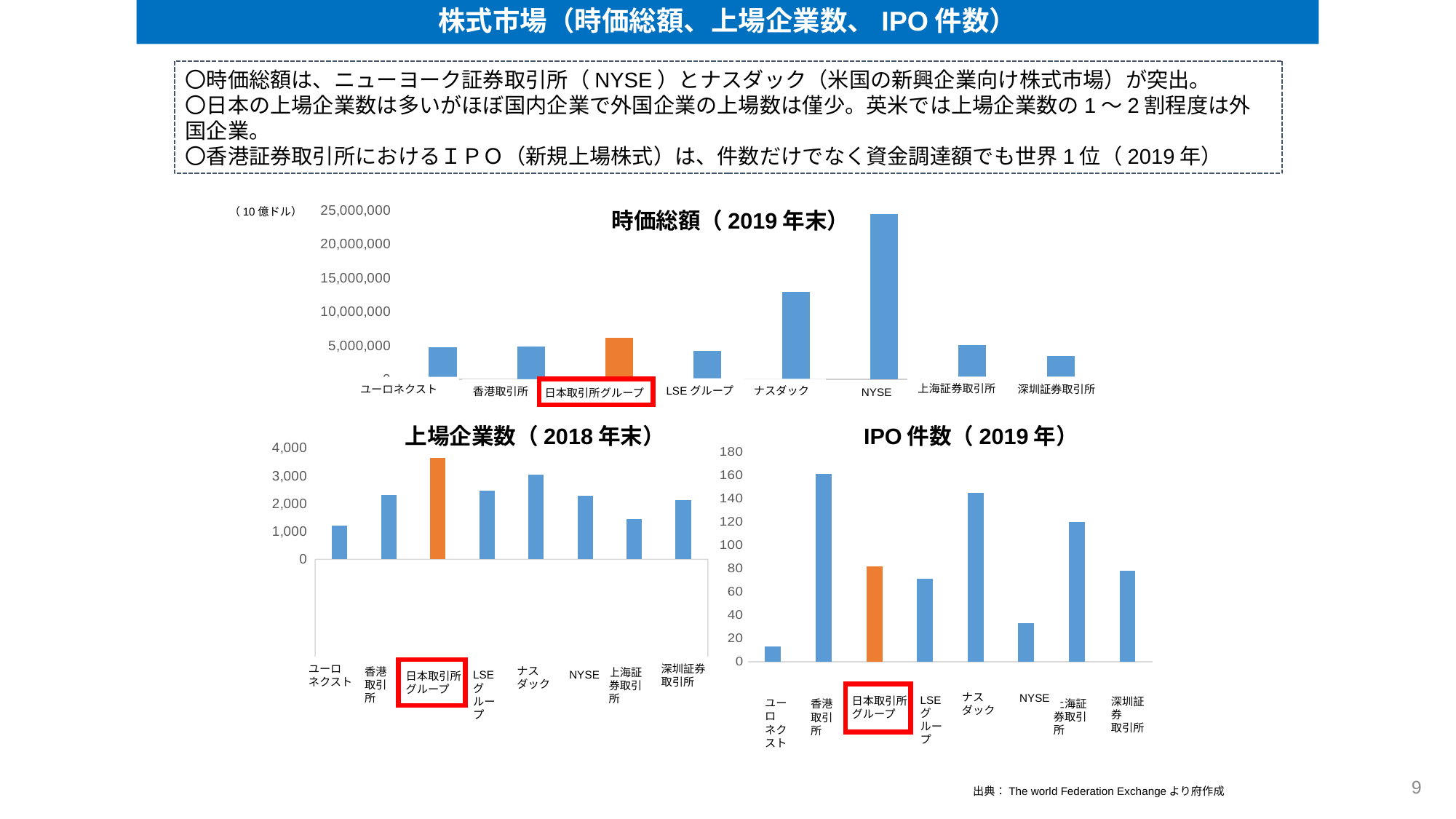

株式市場（時価総額、上場企業数、IPO件数）
〇時価総額は、ニューヨーク証券取引所（NYSE）とナスダック（米国の新興企業向け株式市場）が突出。
〇日本の上場企業数は多いがほぼ国内企業で外国企業の上場数は僅少。英米では上場企業数の1～2割程度は外国企業。
〇香港証券取引所におけるＩＰＯ（新規上場株式）は、件数だけでなく資金調達額でも世界1位（2019年）

### Chart

| Category | 2019 - Dec |
|---|---|
| Euronext | 4701705.16 |
| Hong Kong Exchanges and Clearing | 4899234.58 |
| Japan Exchange Group | 6191073.29 |
| LSE Group | 4182873.43 |
| Nasdaq - US | 13002048.01 |
| NYSE | 24480180.12 |
| Shanghai Stock Exchange | 5105840.94 |
| Shenzhen Stock Exchange | 3409663.44 |
（10億ドル）
時価総額（2019年末）
上海証券取引所

深圳証券取引所

ユーロネクスト

上海証券取引所
LSEグループ
ナスダック

香港取引所

NYSE
日本取引所グループ

IPO件数（2019年）
上場企業数（2018年末）

### Chart

| Category | 集計 |
|---|---|
| Euronext | 13.0 |
| Hong Kong Exchanges and Clearing | 161.0 |
| Japan Exchange Group | 82.0 |
| LSE Group | 71.0 |
| Nasdaq - US | 145.0 |
| NYSE | 33.0 |
| Shanghai Stock Exchange | 120.0 |
| Shenzhen Stock Exchange | 78.0 |

### Chart

| Category | 2018 - Dec |
|---|---|
| Euronext | 1208.0 |
| Hong Kong Exchanges and Clearing | 2315.0 |
| Japan Exchange Group | 3657.0 |
| LSE Group | 2479.0 |
| Nasdaq - US | 3058.0 |
| NYSE | 2285.0 |
| Shanghai Stock Exchange | 1450.0 |
| Shenzhen Stock Exchange | 2134.0 |
ユーロ
ネクスト

深圳証券取引所

ナス
ダック
香港
取引所

上海証券取引所
NYSE
LSE
グループ
日本取引所グループ

ナスダック
NYSE
LSE
グループ
日本取引所グループ
深圳証券
取引所
ユーロ
ネクスト
上海証券取引所
香港
取引所
9
出典：The world Federation Exchangeより府作成